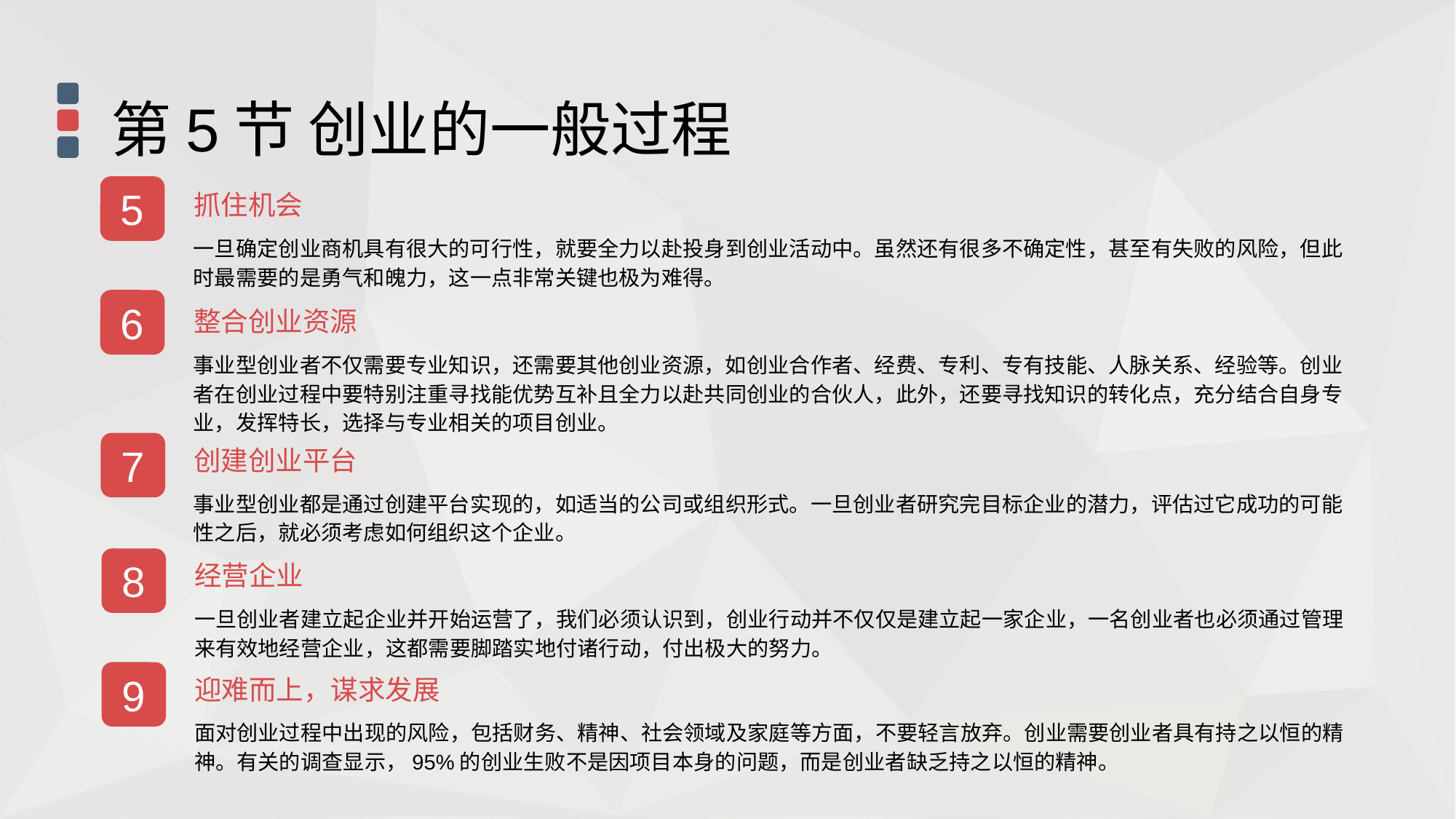

第5节 创业的一般过程
5
抓住机会
一旦确定创业商机具有很大的可行性，就要全力以赴投身到创业活动中。虽然还有很多不确定性，甚至有失败的风险，但此时最需要的是勇气和魄力，这一点非常关键也极为难得。
6
整合创业资源
事业型创业者不仅需要专业知识，还需要其他创业资源，如创业合作者、经费、专利、专有技能、人脉关系、经验等。创业者在创业过程中要特别注重寻找能优势互补且全力以赴共同创业的合伙人，此外，还要寻找知识的转化点，充分结合自身专业，发挥特长，选择与专业相关的项目创业。
7
创建创业平台
事业型创业都是通过创建平台实现的，如适当的公司或组织形式。一旦创业者研究完目标企业的潜力，评估过它成功的可能性之后，就必须考虑如何组织这个企业。
8
经营企业
一旦创业者建立起企业并开始运营了，我们必须认识到，创业行动并不仅仅是建立起一家企业，一名创业者也必须通过管理来有效地经营企业，这都需要脚踏实地付诸行动，付出极大的努力。
9
迎难而上，谋求发展
面对创业过程中出现的风险，包括财务、精神、社会领域及家庭等方面，不要轻言放弃。创业需要创业者具有持之以恒的精神。有关的调查显示，95%的创业生败不是因项目本身的问题，而是创业者缺乏持之以恒的精神。